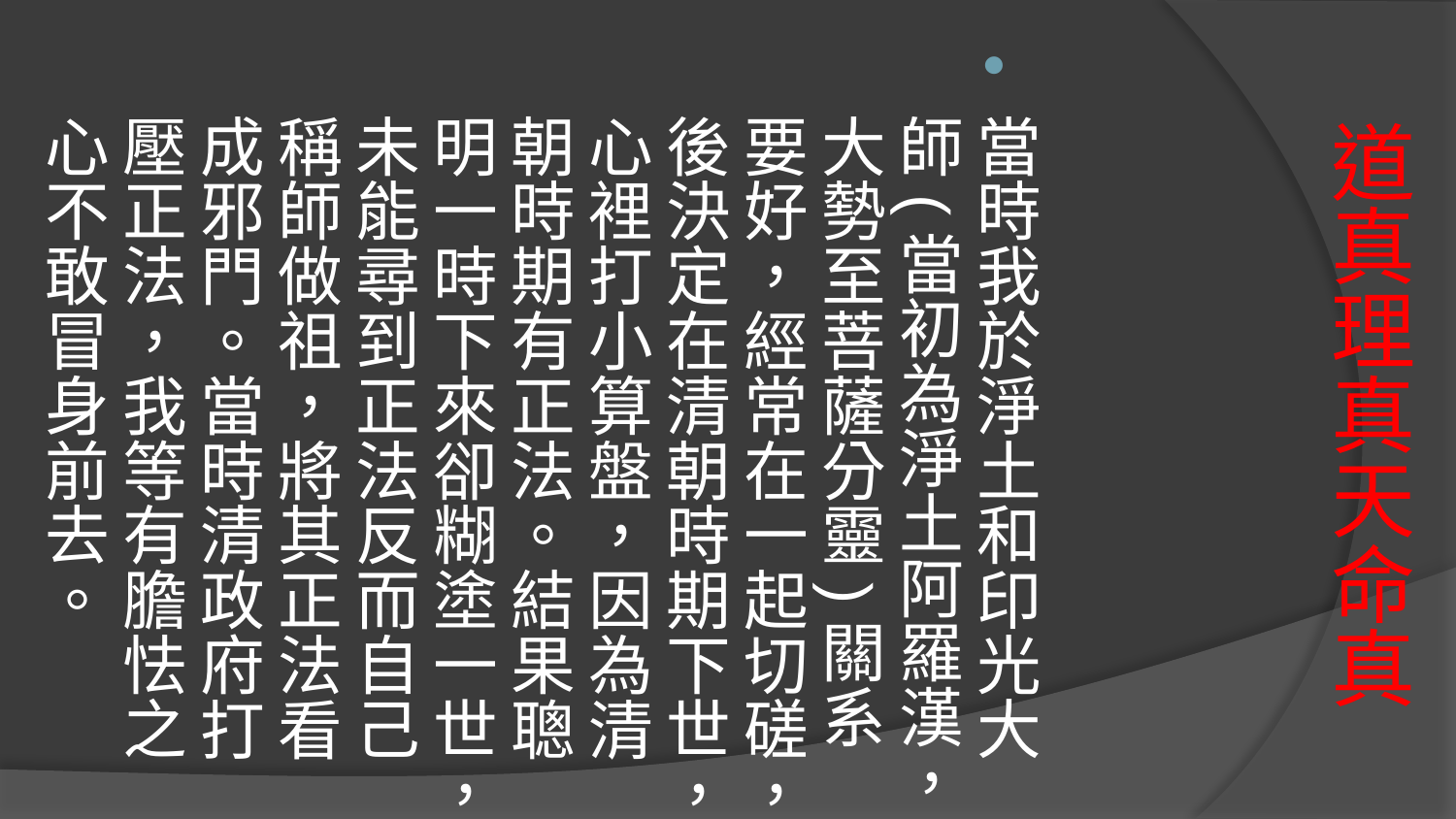

當時我於淨土和印光大師(當初為淨土阿羅漢，大勢至菩薩分靈)關系要好，經常在一起切磋，後決定在清朝時期下世，心裡打小算盤，因為清朝時期有正法。結果聰明一時下來卻糊塗一世，未能尋到正法反而自己稱師做祖，將其正法看成邪門。當時清政府打壓正法，我等有膽怯之心不敢冒身前去。
# 道真理真天命真